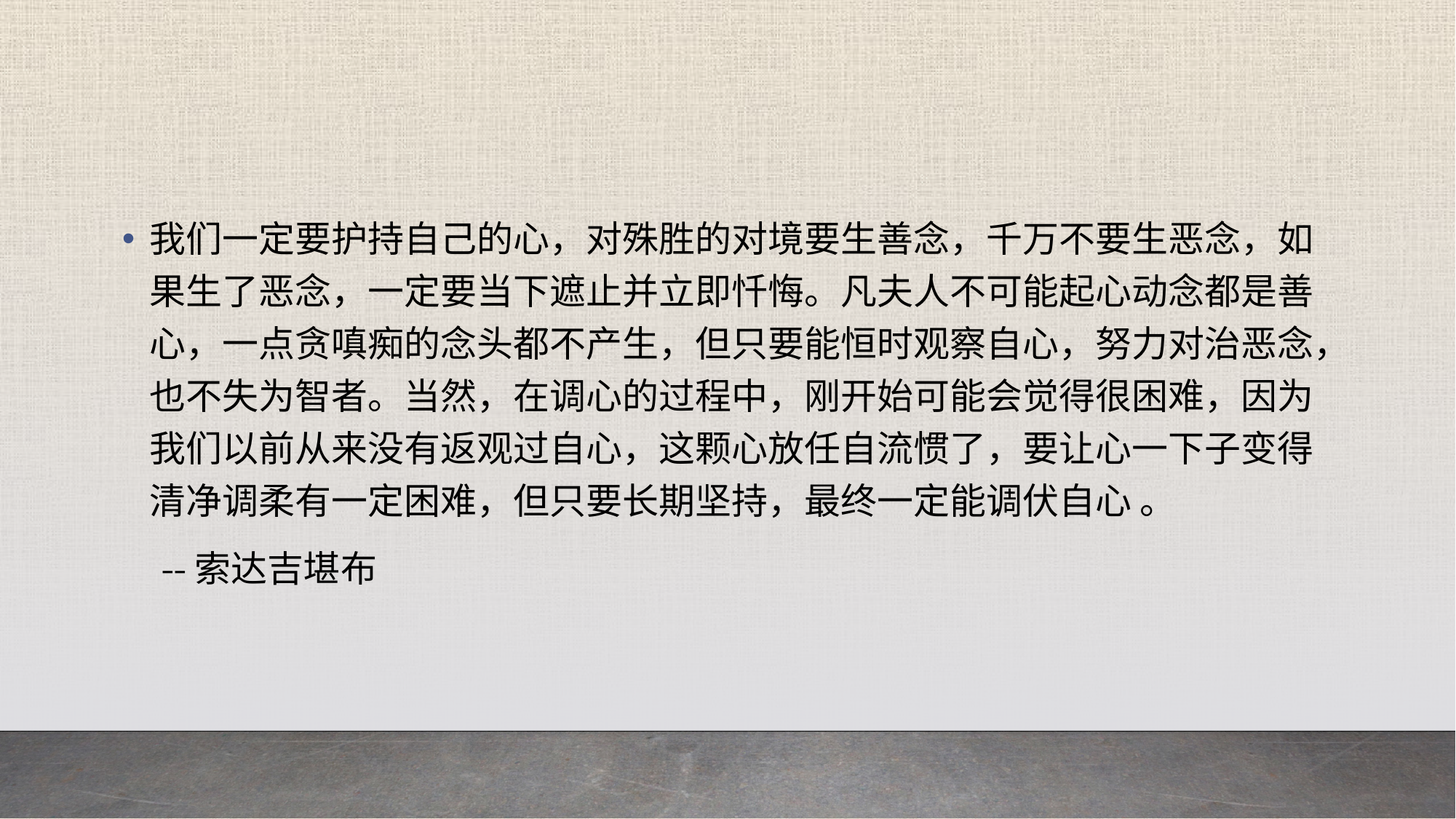

我们一定要护持自己的心，对殊胜的对境要生善念，千万不要生恶念，如果生了恶念，一定要当下遮止并立即忏悔。凡夫人不可能起心动念都是善心，一点贪嗔痴的念头都不产生，但只要能恒时观察自心，努力对治恶念，也不失为智者。当然，在调心的过程中，刚开始可能会觉得很困难，因为我们以前从来没有返观过自心，这颗心放任自流惯了，要让心一下子变得清净调柔有一定困难，但只要长期坚持，最终一定能调伏自心 。
    --索达吉堪布